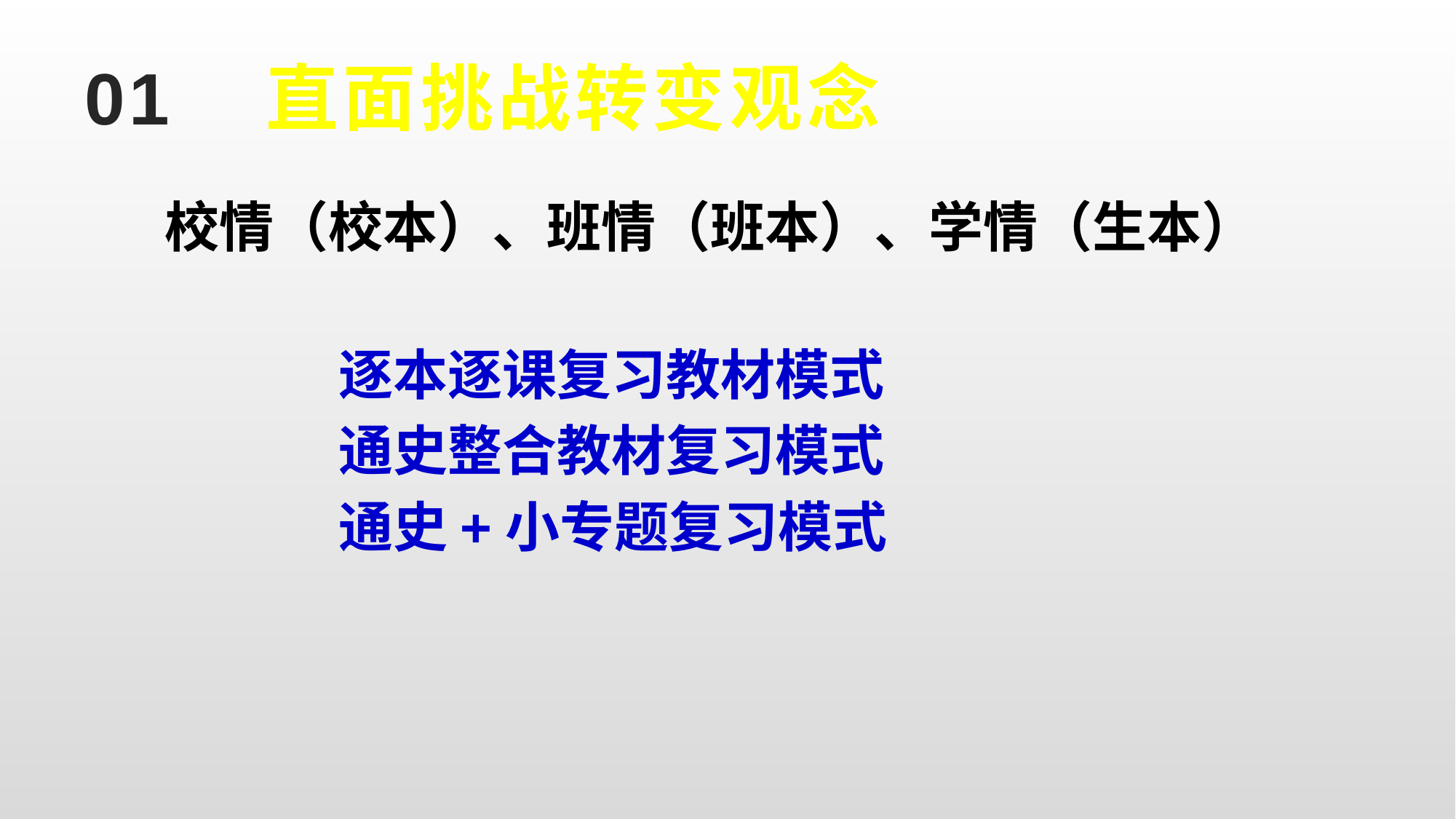

01   直面挑战转变观念
校情（校本）、班情（班本）、学情（生本）
逐本逐课复习教材模式
通史整合教材复习模式
通史+小专题复习模式